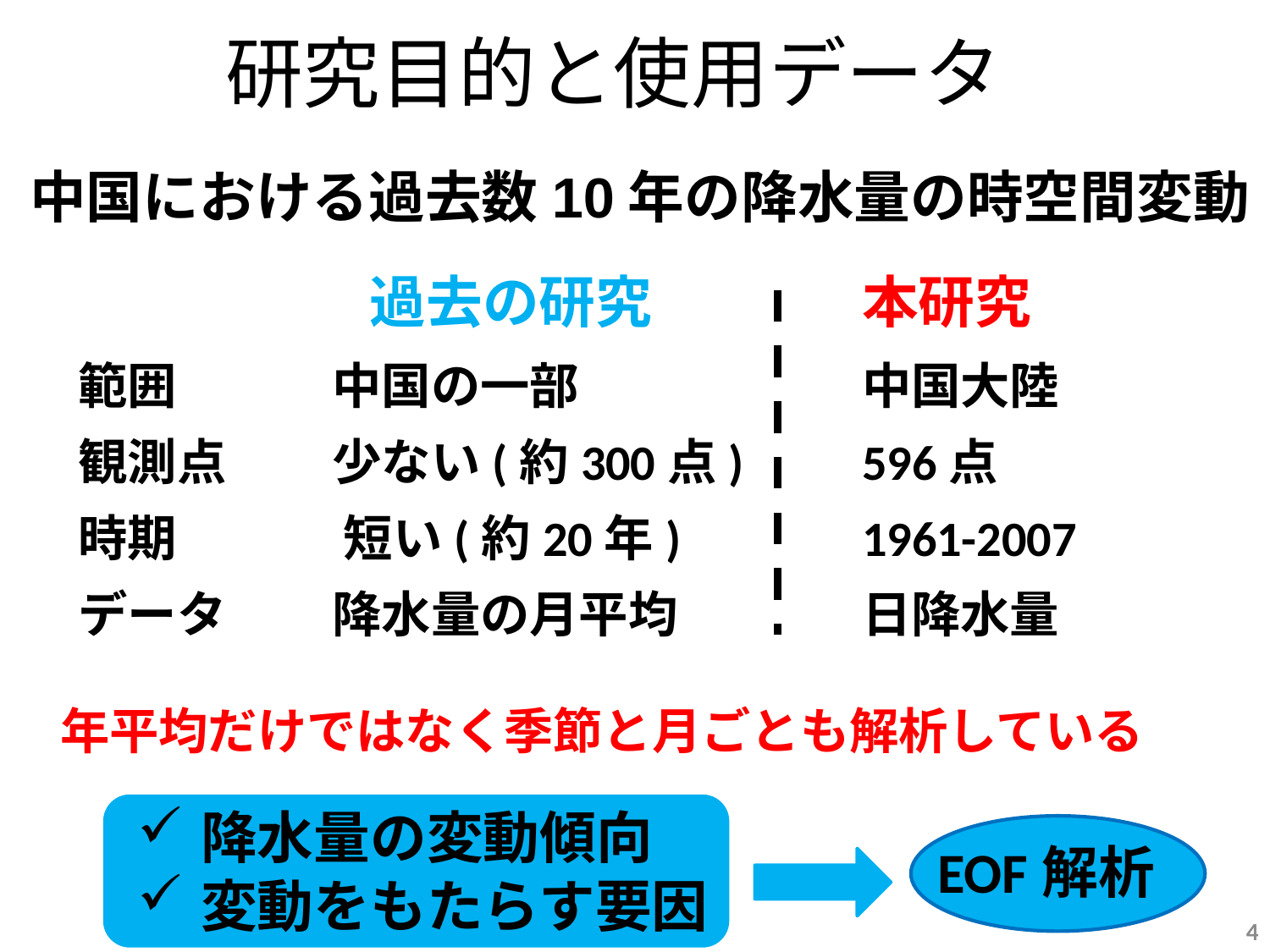

# 研究目的と使用データ
中国における過去数10年の降水量の時空間変動
          　過去の研究

範囲        	中国の一部

観測点     	少ない(約300点)

時期     　	 短い(約20年)

データ	降水量の月平均
本研究

中国大陸

596点

1961-2007

日降水量
年平均だけではなく季節と月ごとも解析している

降水量の変動傾向
変動をもたらす要因

EOF解析

4